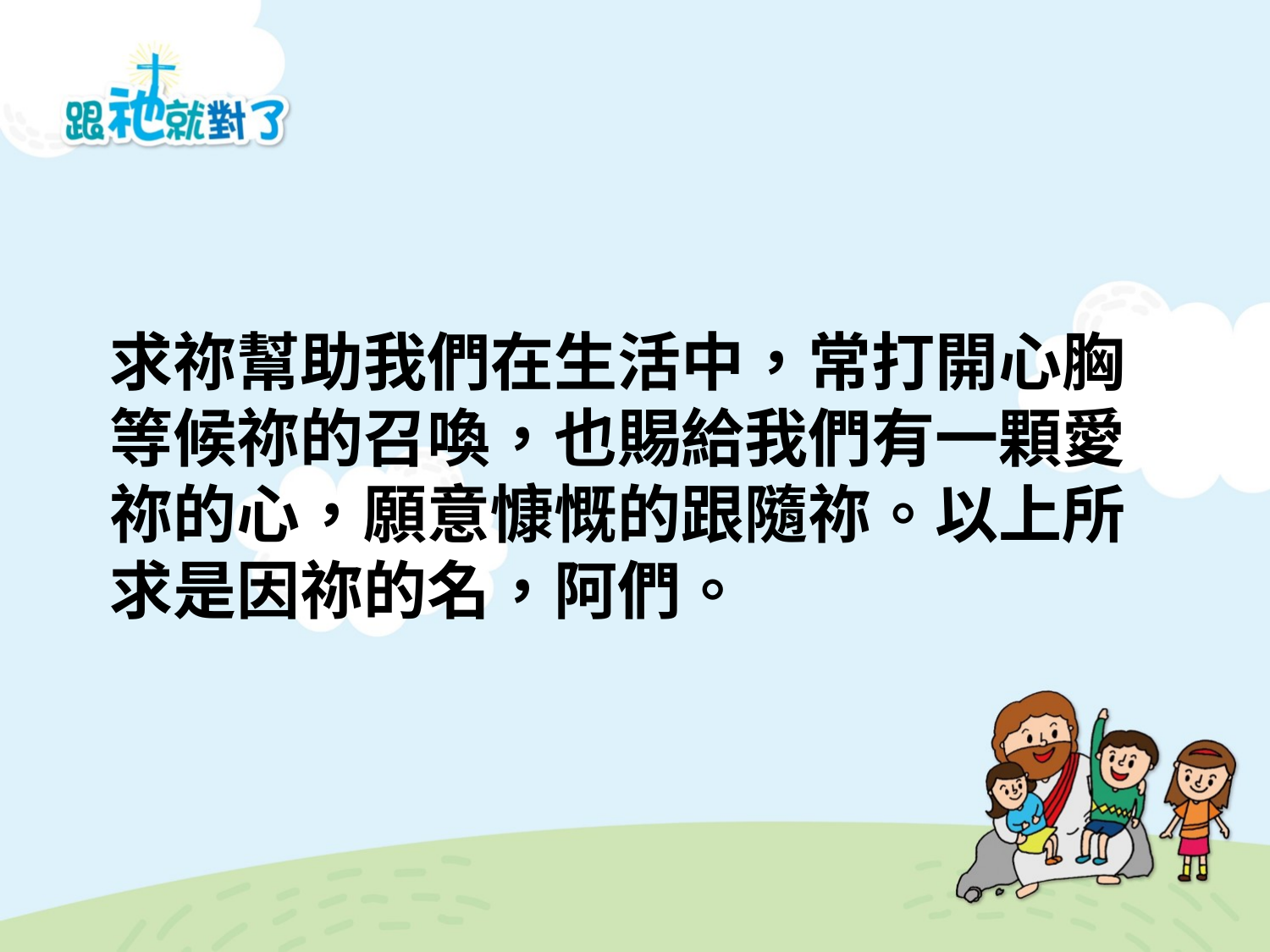

求祢幫助我們在生活中，常打開心胸等候祢的召喚，也賜給我們有一顆愛祢的心，願意慷慨的跟隨祢。以上所求是因祢的名，阿們。